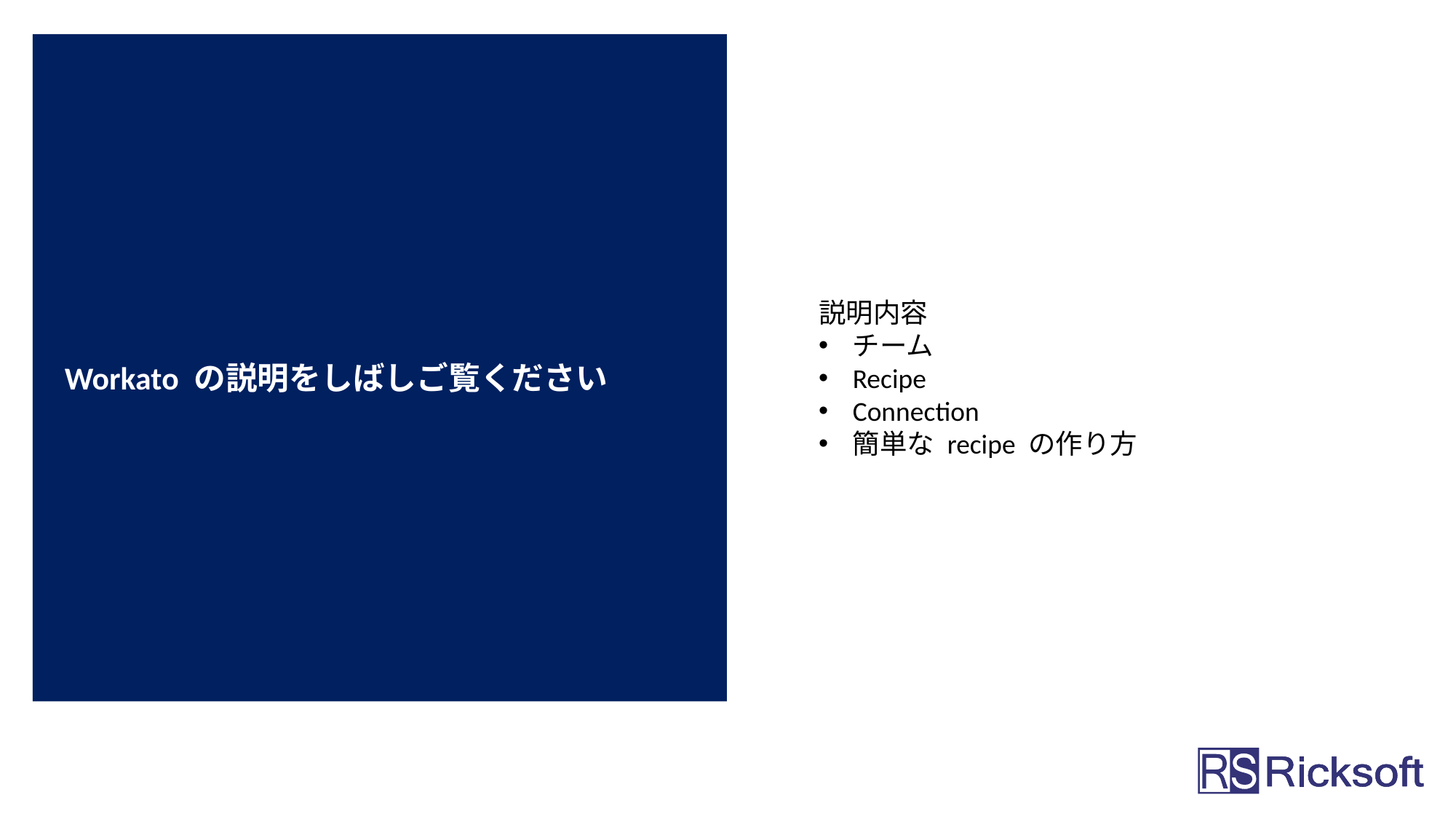

# Workato の説明をしばしご覧ください
説明内容
チーム
Recipe
Connection
簡単な recipe の作り方